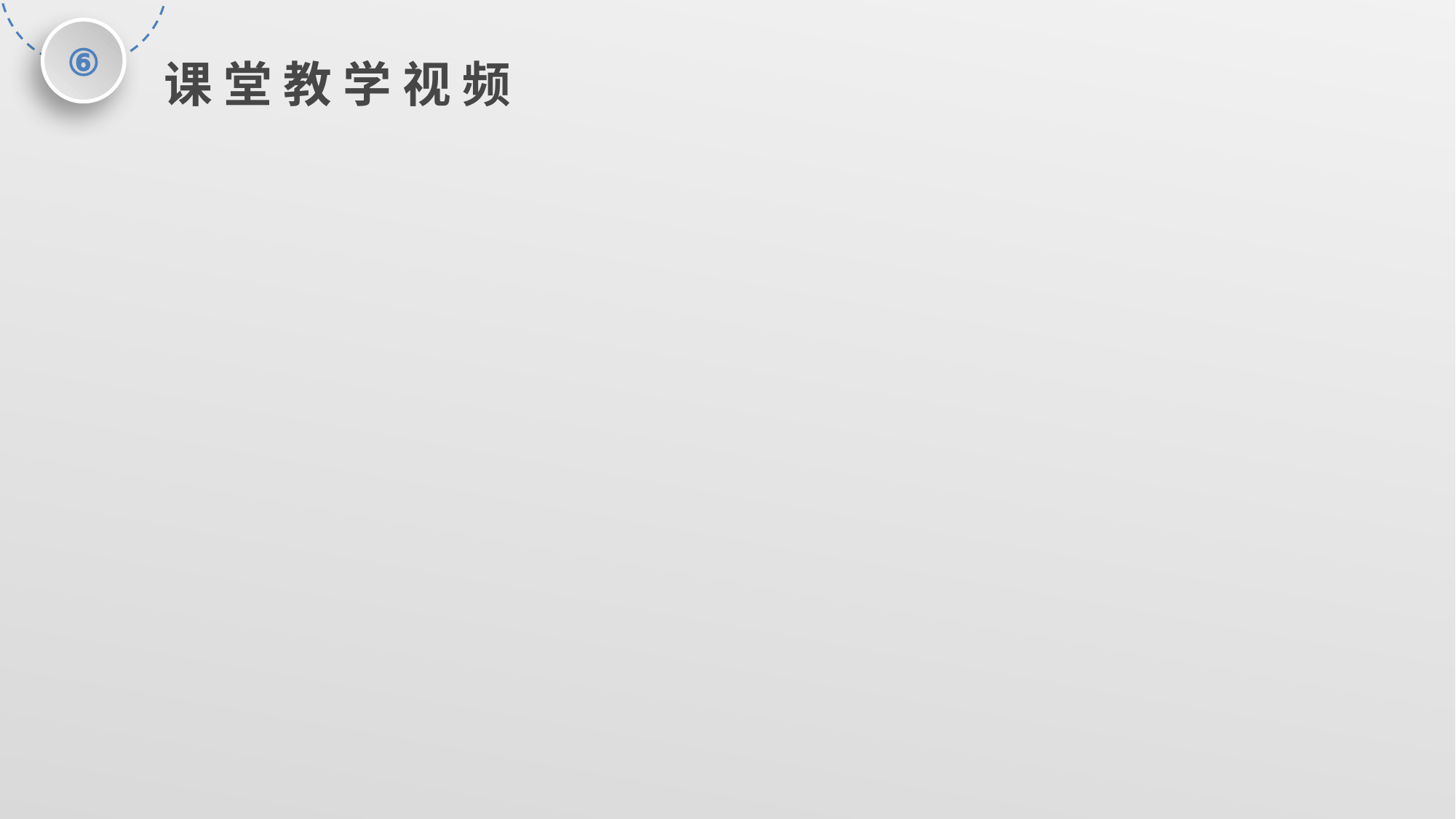

⑥

课 堂 教 学 视 频